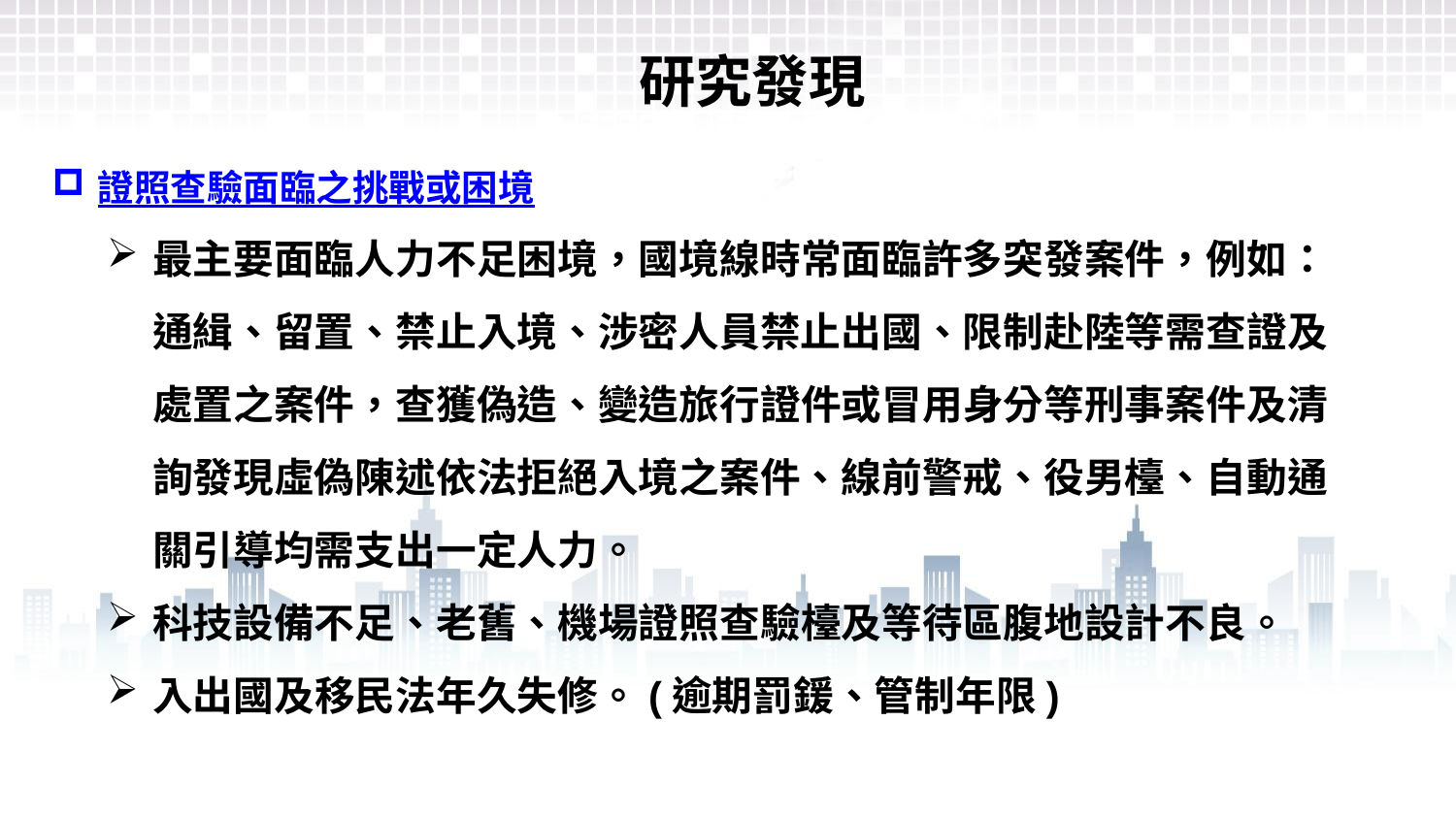

研究發現
證照查驗面臨之挑戰或困境
最主要面臨人力不足困境，國境線時常面臨許多突發案件，例如：通緝、留置、禁止入境、涉密人員禁止出國、限制赴陸等需查證及處置之案件，查獲偽造、變造旅行證件或冒用身分等刑事案件及清詢發現虛偽陳述依法拒絕入境之案件、線前警戒、役男檯、自動通關引導均需支出一定人力。
科技設備不足、老舊、機場證照查驗檯及等待區腹地設計不良。
入出國及移民法年久失修。(逾期罰鍰、管制年限)